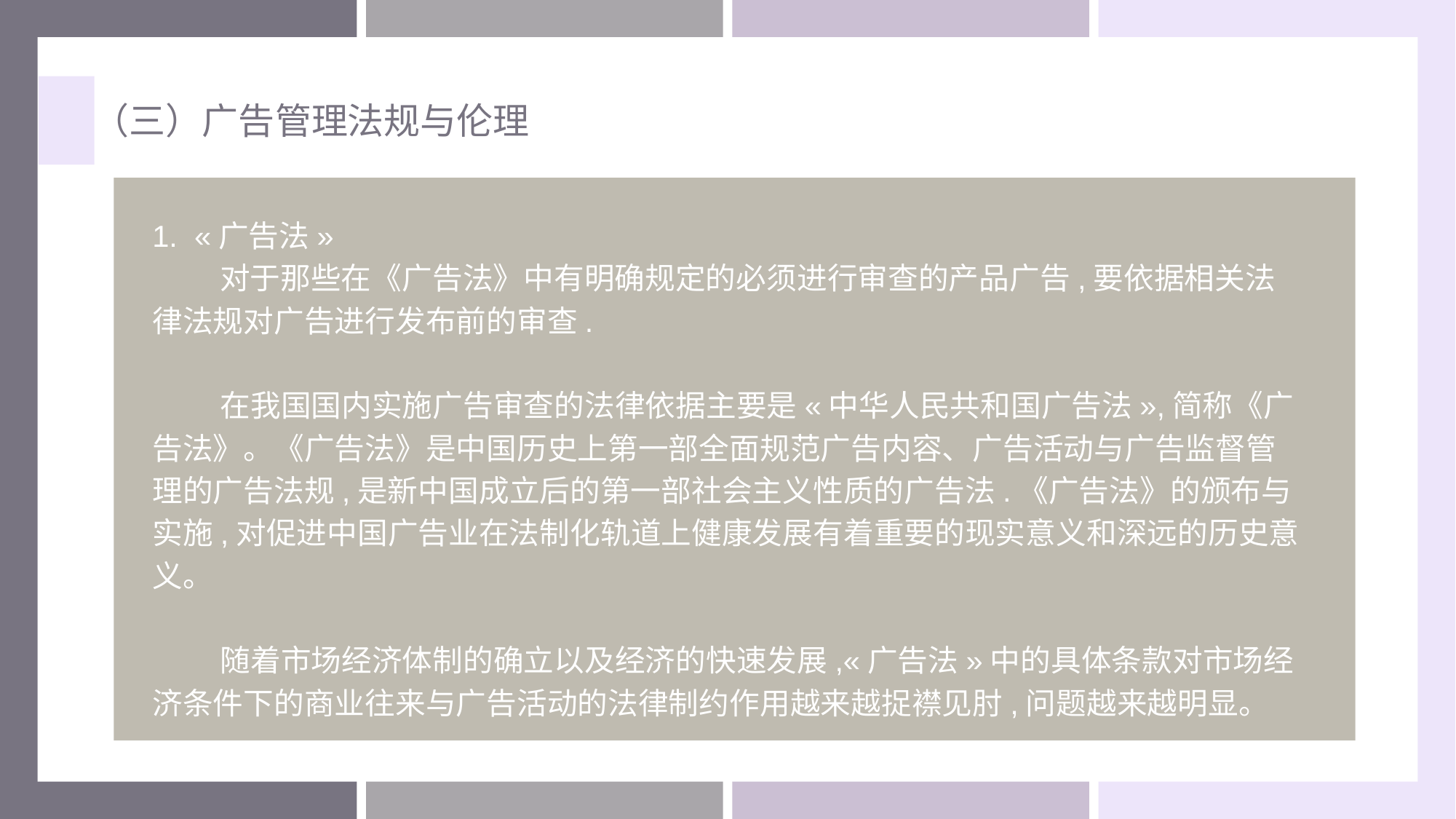

（三）广告管理法规与伦理

1.  «广告法»
　　 对于那些在《广告法》中有明确规定的必须进行审查的产品广告,要依据相关法律法规对广告进行发布前的审查.

         在我国国内实施广告审查的法律依据主要是«中华人民共和国广告法»,简称《广告法》。《广告法》是中国历史上第一部全面规范广告内容、广告活动与广告监督管理的广告法规,是新中国成立后的第一部社会主义性质的广告法.《广告法》的颁布与实施,对促进中国广告业在法制化轨道上健康发展有着重要的现实意义和深远的历史意义。

         随着市场经济体制的确立以及经济的快速发展,«广告法»中的具体条款对市场经济条件下的商业往来与广告活动的法律制约作用越来越捉襟见肘,问题越来越明显。